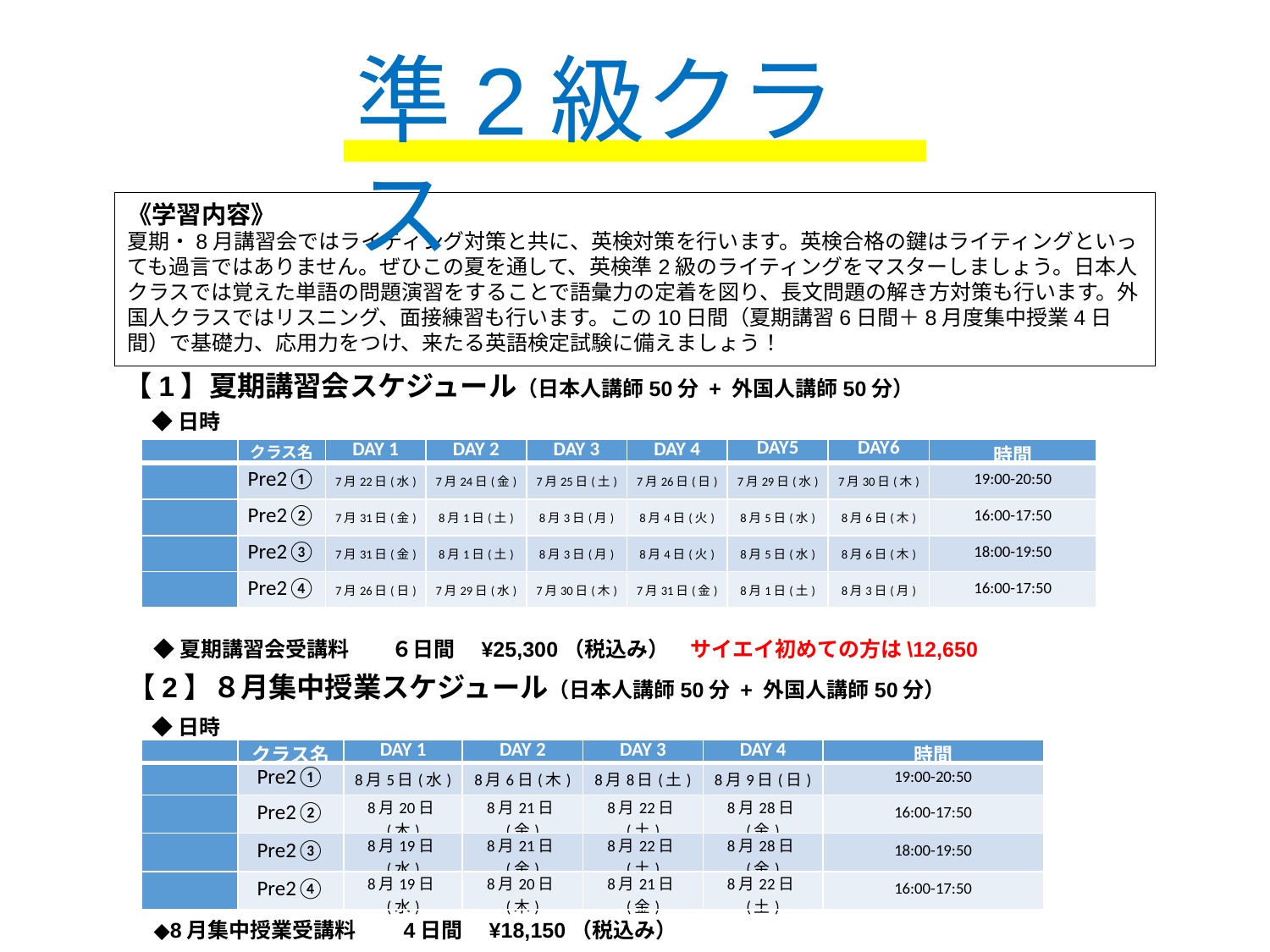

準2級クラス

《学習内容》
夏期・8月講習会ではライティング対策と共に、英検対策を行います。英検合格の鍵はライティングといっても過言ではありません。ぜひこの夏を通して、英検準2級のライティングをマスターしましょう。日本人クラスでは覚えた単語の問題演習をすることで語彙力の定着を図り、長文問題の解き方対策も行います。外国人クラスではリスニング、面接練習も行います。この10日間（夏期講習6日間＋8月度集中授業4日間）で基礎力、応用力をつけ、来たる英語検定試験に備えましょう！

【1】夏期講習会スケジュール（日本人講師50分 + 外国人講師50分）
◆日時
|  | クラス名 | DAY 1 | DAY 2 | DAY 3 | DAY 4 | DAY5 | DAY6 | 時間 |
| --- | --- | --- | --- | --- | --- | --- | --- | --- |
|  | Pre2① | 7月22日(水) | 7月24日(金) | 7月25日(土) | 7月26日(日) | 7月29日(水) | 7月30日(木) | 19:00-20:50 |
|  | Pre2② | 7月31日(金) | 8月1日(土) | 8月3日(月) | 8月4日(火) | 8月5日(水) | 8月6日(木) | 16:00-17:50 |
|  | Pre2③ | 7月31日(金) | 8月1日(土) | 8月3日(月) | 8月4日(火) | 8月5日(水) | 8月6日(木) | 18:00-19:50 |
|  | Pre2④ | 7月26日(日) | 7月29日(水) | 7月30日(木) | 7月31日(金) | 8月1日(土) | 8月3日(月) | 16:00-17:50 |
◆夏期講習会受講料　　６日間　¥25,300（税込み）　サイエイ初めての方は\12,650
【2】８月集中授業スケジュール（日本人講師50分 + 外国人講師50分）

◆日時
|  | クラス名 | DAY 1 | DAY 2 | DAY 3 | DAY 4 | 時間 |
| --- | --- | --- | --- | --- | --- | --- |
|  | Pre2① | 8月5日(水) | 8月6日(木) | 8月8日(土) | 8月9日(日) | 19:00-20:50 |
|  | Pre2② | 8月20日(木) | 8月21日(金) | 8月22日(土) | 8月28日(金) | 16:00-17:50 |
|  | Pre2③ | 8月19日(水) | 8月21日(金) | 8月22日(土) | 8月28日(金) | 18:00-19:50 |
|  | Pre2④ | 8月19日(水) | 8月20日(木) | 8月21日(金) | 8月22日(土) | 16:00-17:50 |
◆8月集中授業受講料　　4日間　¥18,150（税込み）